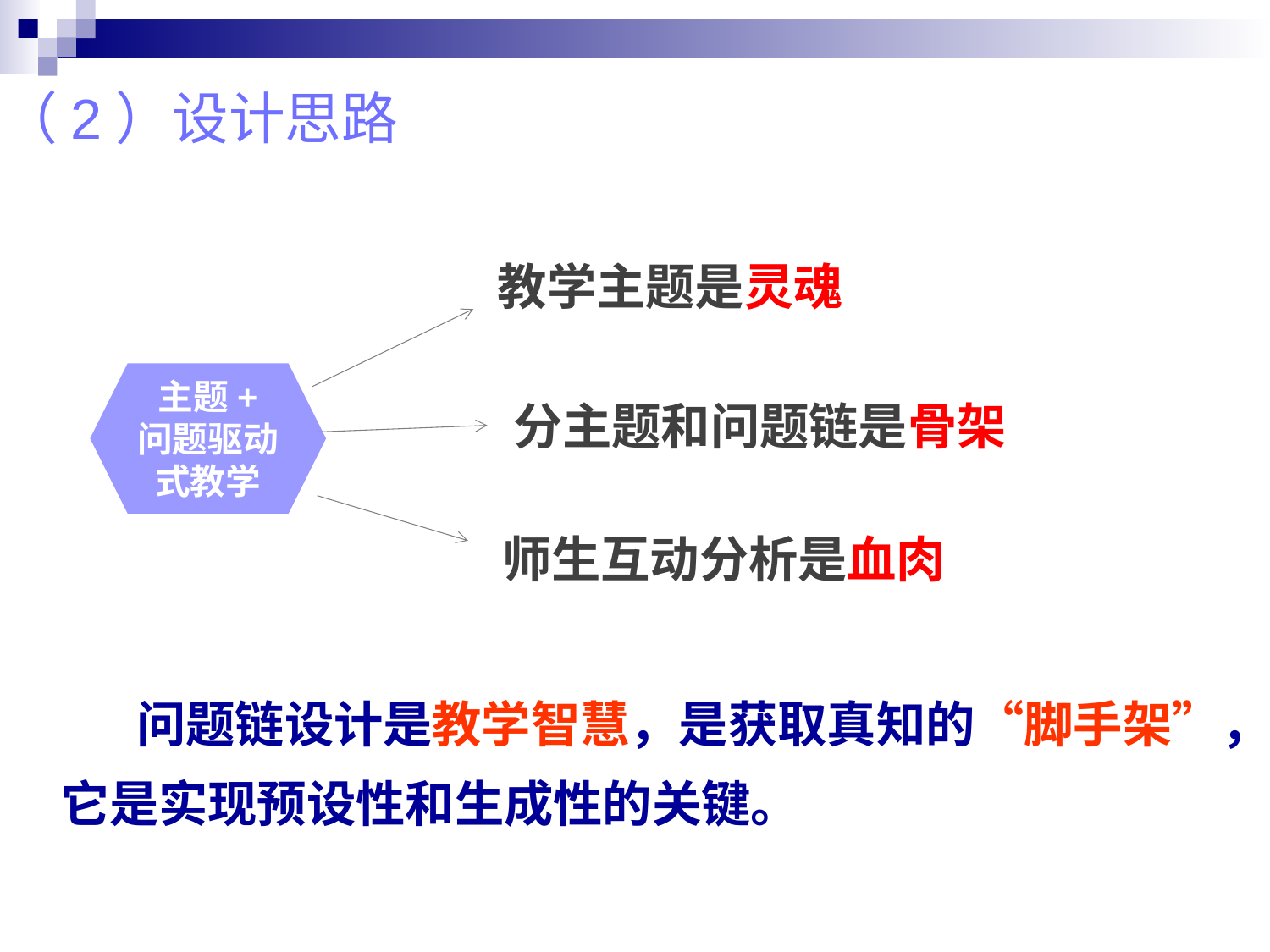

（2）设计思路
why
教学主题是灵魂
主题+
问题驱动式教学
分主题和问题链是骨架
师生互动分析是血肉
          问题链设计是教学智慧，是获取真知的“脚手架”，它是实现预设性和生成性的关键。